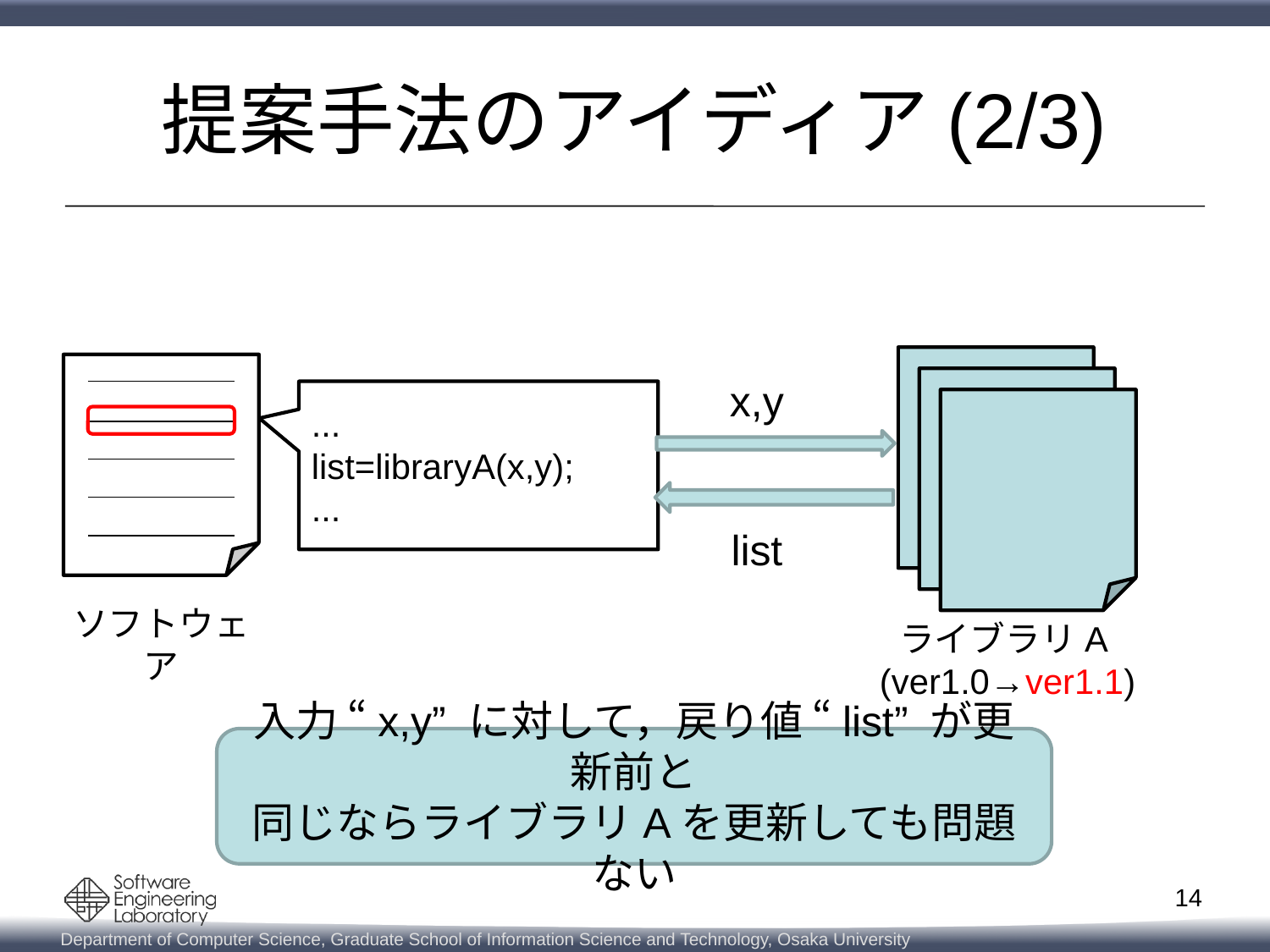

# 提案手法のアイディア(2/3)

x,y

...
list=libraryA(x,y);
...

list
ソフトウェア
ライブラリA
(ver1.0→ver1.1)
入力 “x,y” に対して，戻り値 “list” が更新前と
同じならライブラリAを更新しても問題ない
14